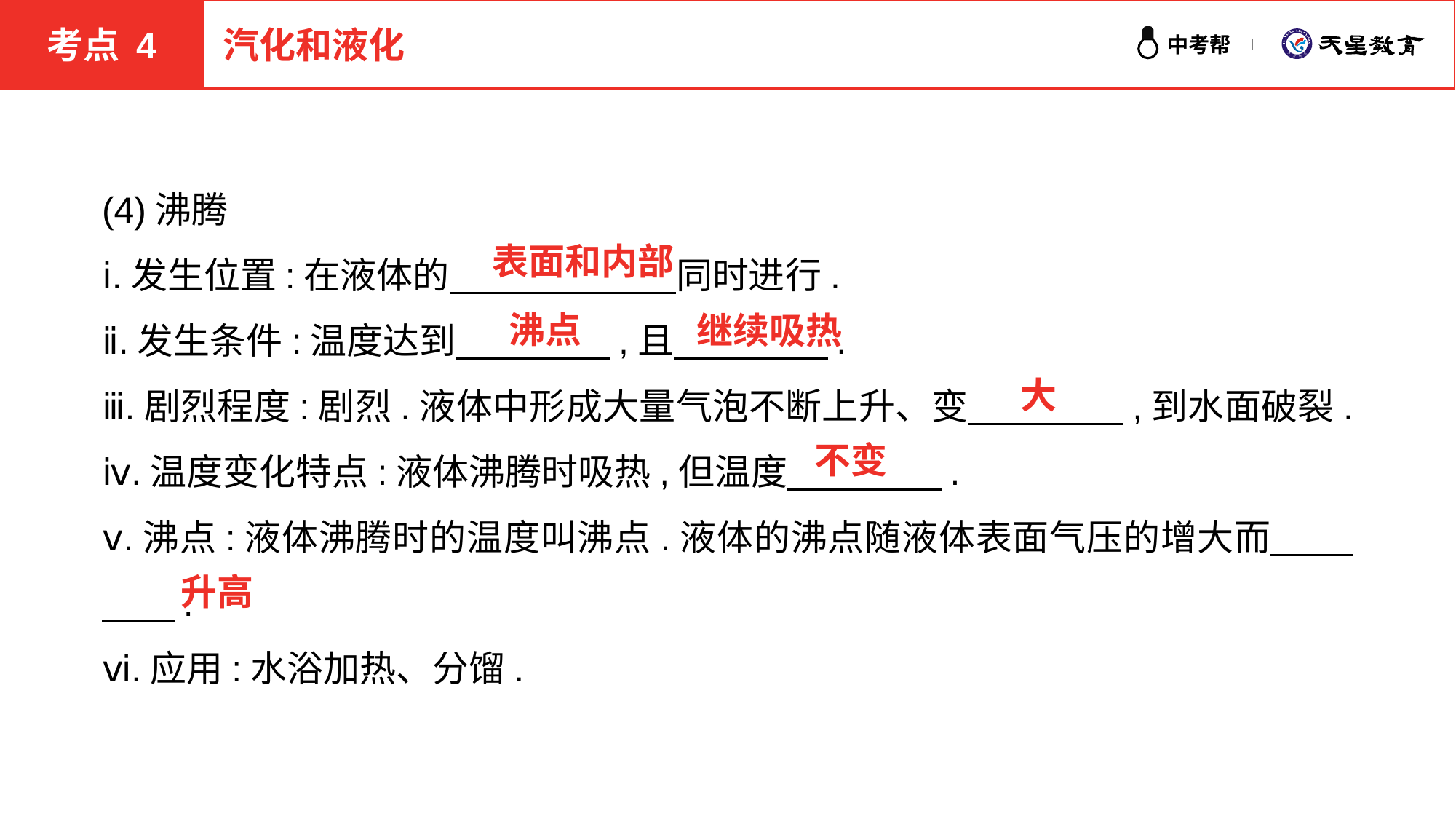

考点 4
汽化和液化
(4)沸腾
ⅰ.发生位置:在液体的 　　　　　　同时进行.
ⅱ.发生条件:温度达到 　　　　,且 　　　　.
ⅲ.剧烈程度:剧烈.液体中形成大量气泡不断上升、变 　　　　,到水面破裂.
ⅳ.温度变化特点:液体沸腾时吸热,但温度 　　　　.
ⅴ.沸点:液体沸腾时的温度叫沸点.液体的沸点随液体表面气压的增大而 　　　　.
ⅵ.应用:水浴加热、分馏.
表面和内部
沸点
继续吸热
大
不变
升高